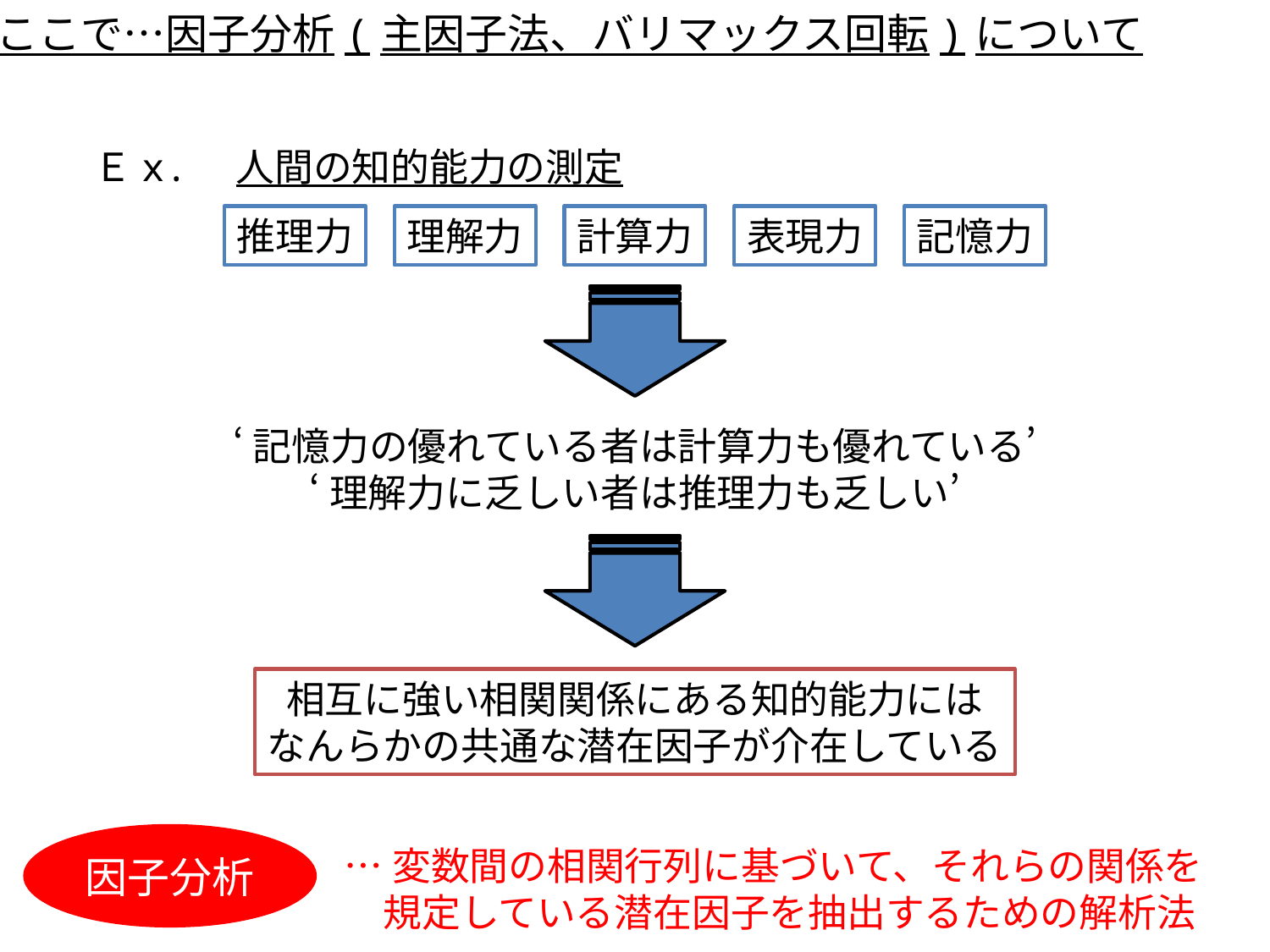

ここで…因子分析(主因子法、バリマックス回転)について
Ｅx.　人間の知的能力の測定
推理力
理解力
計算力
表現力
記憶力

‘記憶力の優れている者は計算力も優れている’
‘理解力に乏しい者は推理力も乏しい’

相互に強い相関関係にある知的能力には
なんらかの共通な潜在因子が介在している
因子分析
…変数間の相関行列に基づいて、それらの関係を
　規定している潜在因子を抽出するための解析法